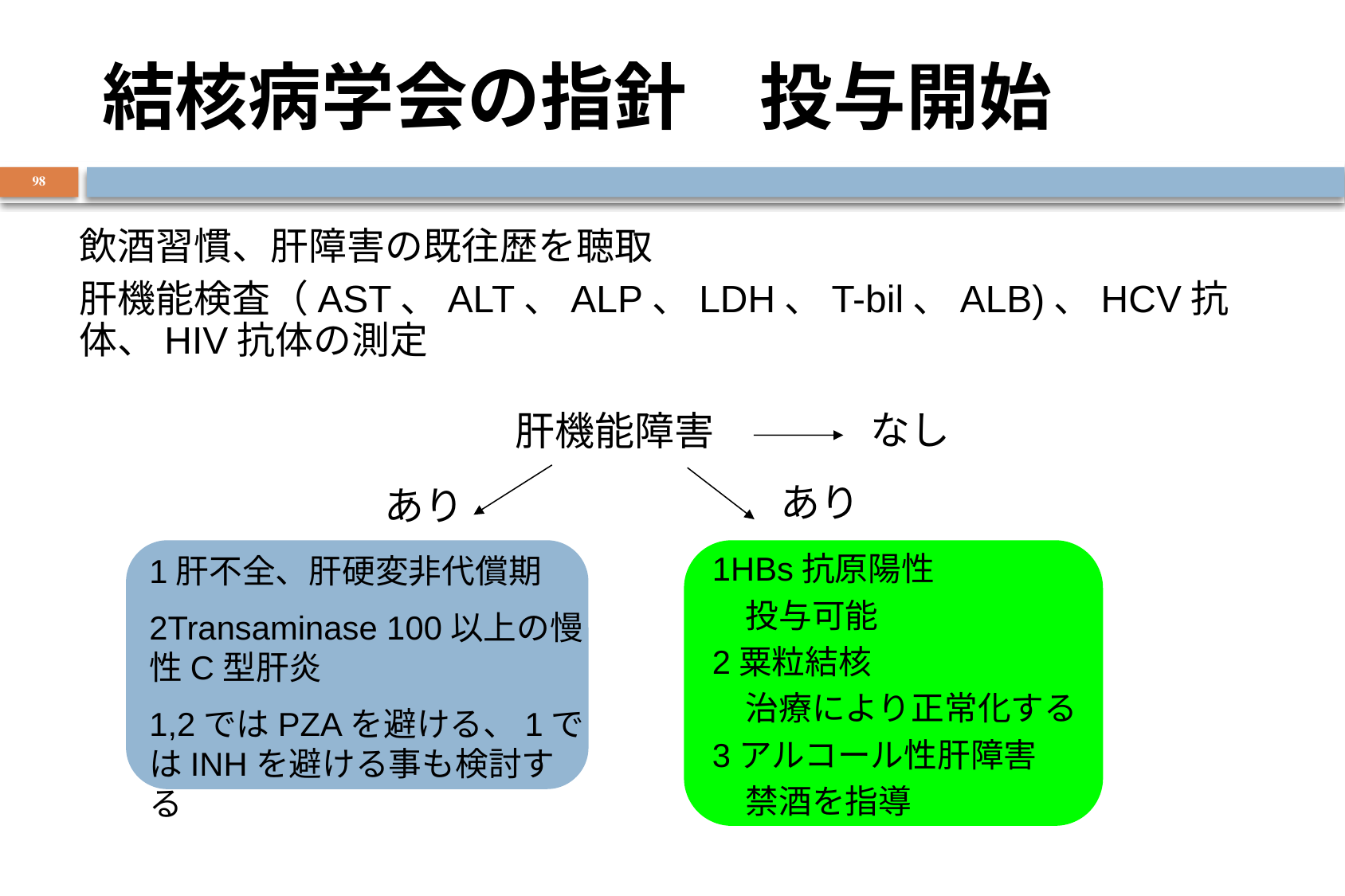

# 結核病学会の指針　投与開始
98
飲酒習慣、肝障害の既往歴を聴取
肝機能検査（AST、ALT、ALP、LDH、T-bil、ALB)、HCV抗体、HIV抗体の測定
なし
肝機能障害

あり
あり

1HBs抗原陽性
　投与可能
2粟粒結核
　治療により正常化する
3アルコール性肝障害
　禁酒を指導
1肝不全、肝硬変非代償期
2Transaminase 100以上の慢性C型肝炎
1,2ではPZAを避ける、1ではINHを避ける事も検討する